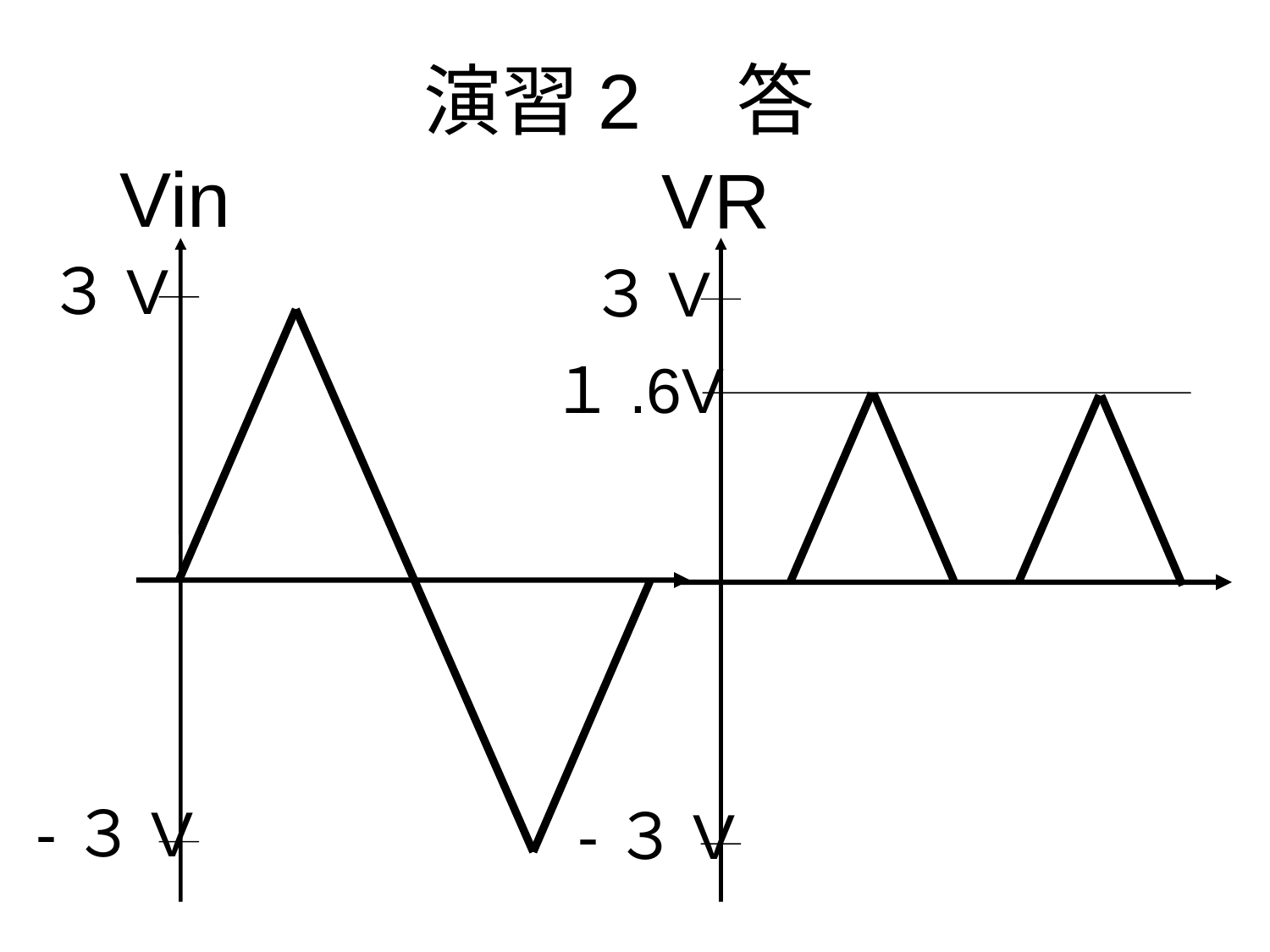

# 演習2　答
Vin
VR

３V
３V

１.6V

-３V
-３V